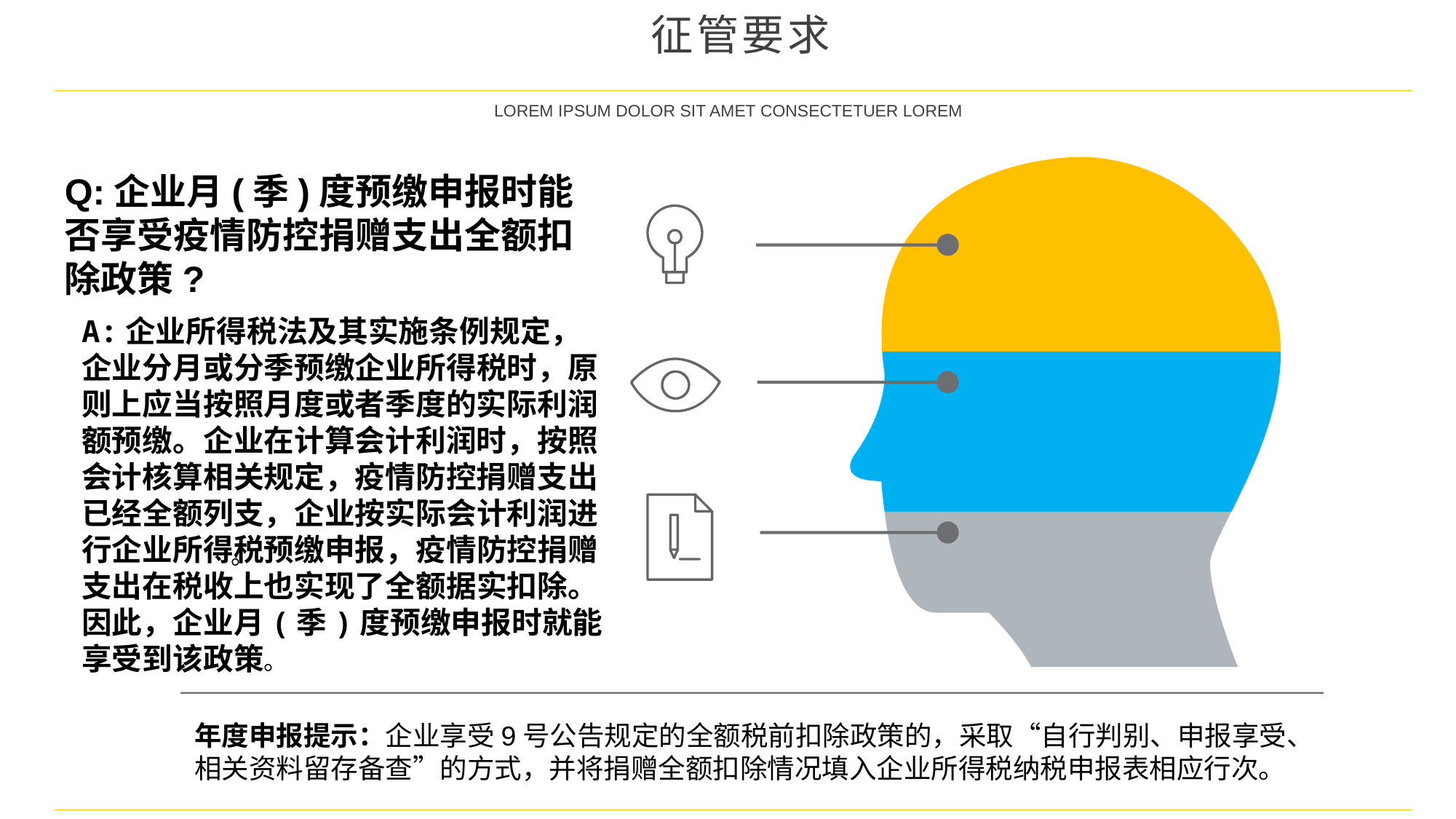

征管要求

LOREM IPSUM DOLOR SIT AMET CONSECTETUER LOREM

Q:企业月(季)度预缴申报时能否享受疫情防控捐赠支出全额扣除政策?

A:企业所得税法及其实施条例规定，企业分月或分季预缴企业所得税时，原则上应当按照月度或者季度的实际利润额预缴。企业在计算会计利润时，按照会计核算相关规定，疫情防控捐赠支出已经全额列支，企业按实际会计利润进行企业所得税预缴申报，疫情防控捐赠支出在税收上也实现了全额据实扣除。因此，企业月(季)度预缴申报时就能享受到该政策。

。

年度申报提示：企业享受9号公告规定的全额税前扣除政策的，采取“自行判别、申报享受、相关资料留存备查”的方式，并将捐赠全额扣除情况填入企业所得税纳税申报表相应行次。